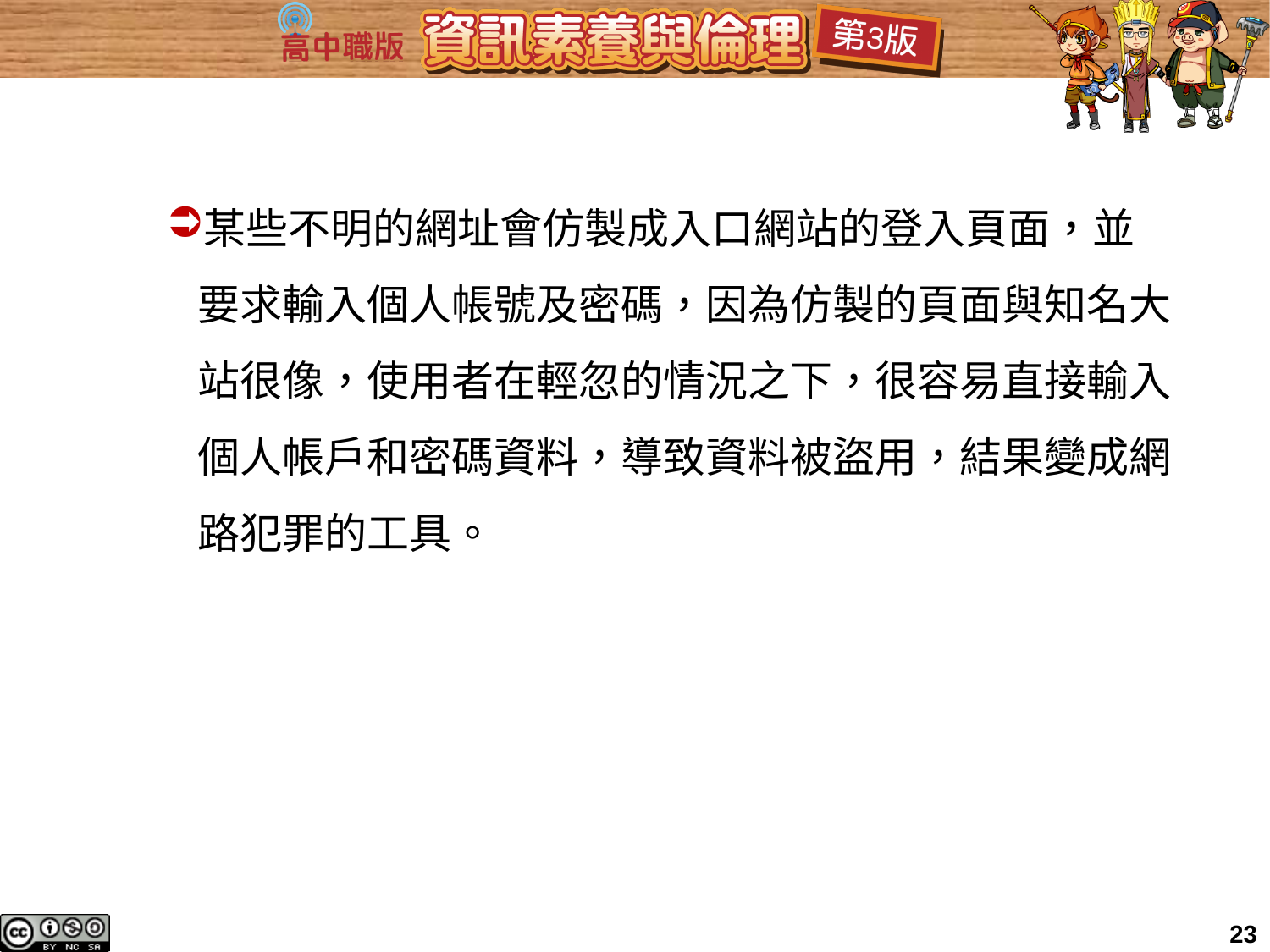

某些不明的網址會仿製成入口網站的登入頁面，並要求輸入個人帳號及密碼，因為仿製的頁面與知名大站很像，使用者在輕忽的情況之下，很容易直接輸入個人帳戶和密碼資料，導致資料被盜用，結果變成網路犯罪的工具。
23